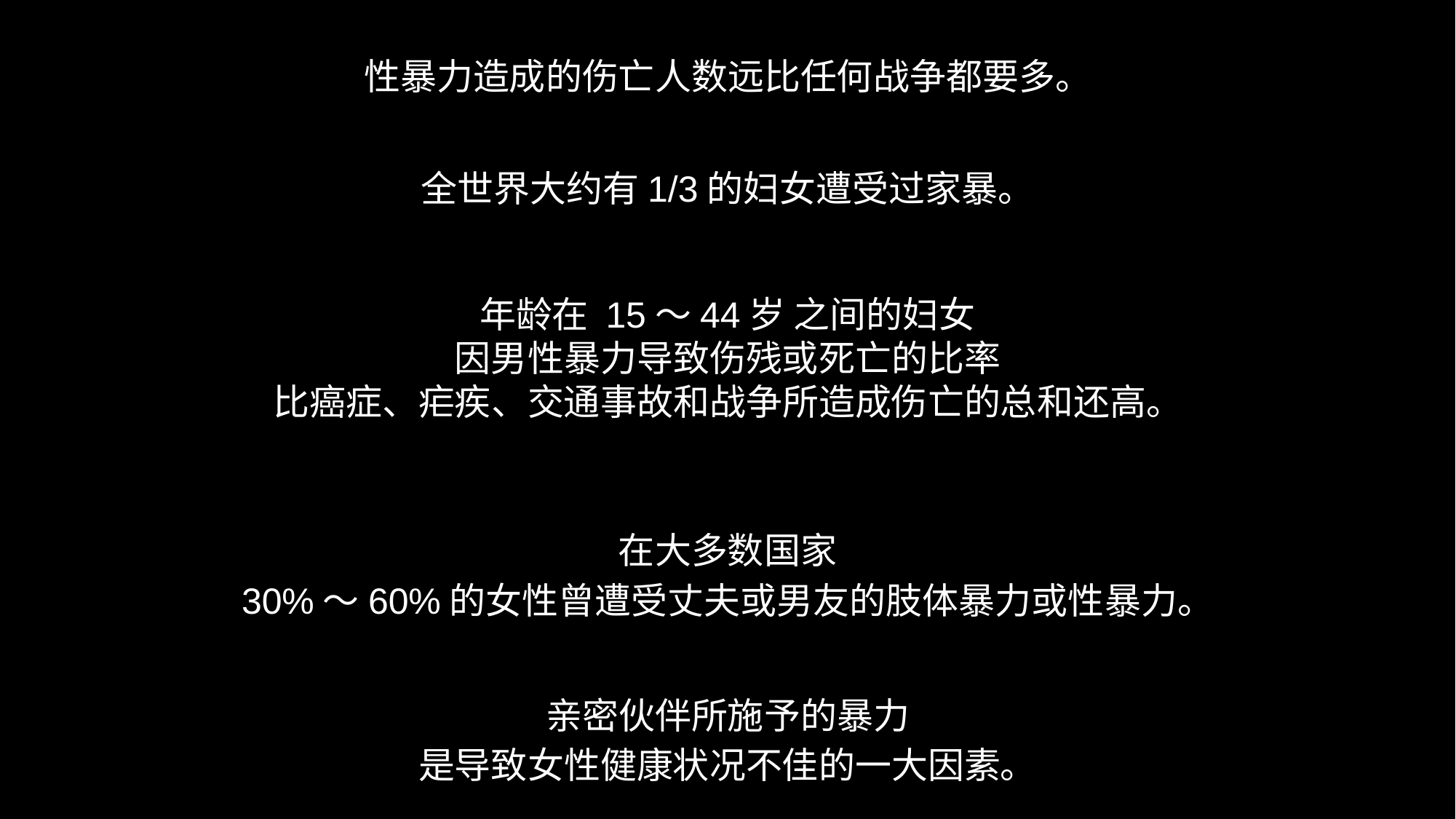

性暴力造成的伤亡人数远比任何战争都要多。
全世界大约有1/3的妇女遭受过家暴。
年龄在 15～44岁 之间的妇女
因男性暴力导致伤残或死亡的比率
比癌症、疟疾、交通事故和战争所造成伤亡的总和还高。
在大多数国家
30%～60%的女性曾遭受丈夫或男友的肢体暴力或性暴力。
亲密伙伴所施予的暴力
是导致女性健康状况不佳的一大因素。